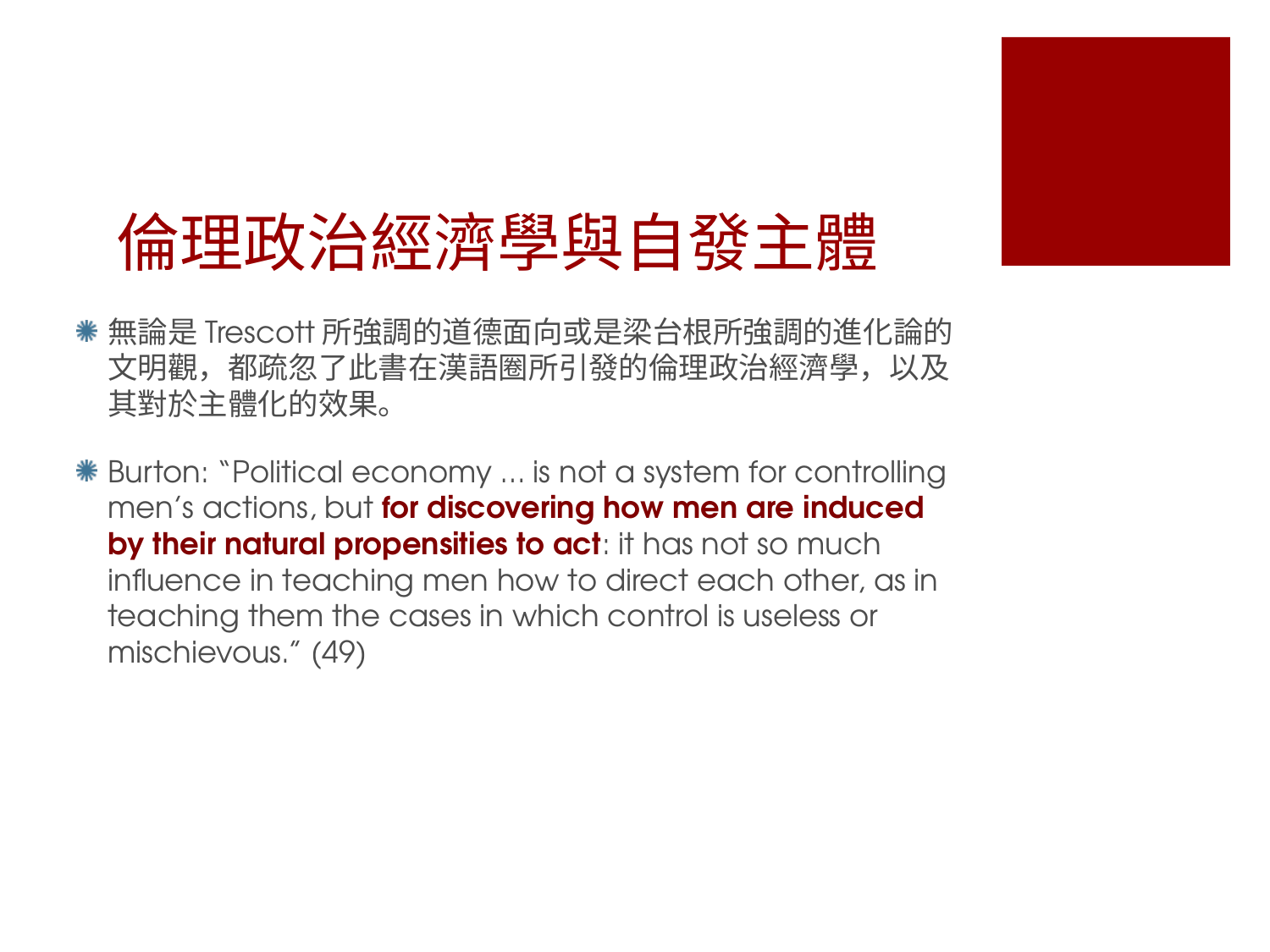

# 倫理政治經濟學與自發主體
無論是Trescott所強調的道德面向或是梁台根所強調的進化論的文明觀，都疏忽了此書在漢語圈所引發的倫理政治經濟學，以及其對於主體化的效果。
Burton: “Political economy … is not a system for controlling men’s actions, but for discovering how men are induced by their natural propensities to act: it has not so much influence in teaching men how to direct each other, as in teaching them the cases in which control is useless or mischievous.” (49)